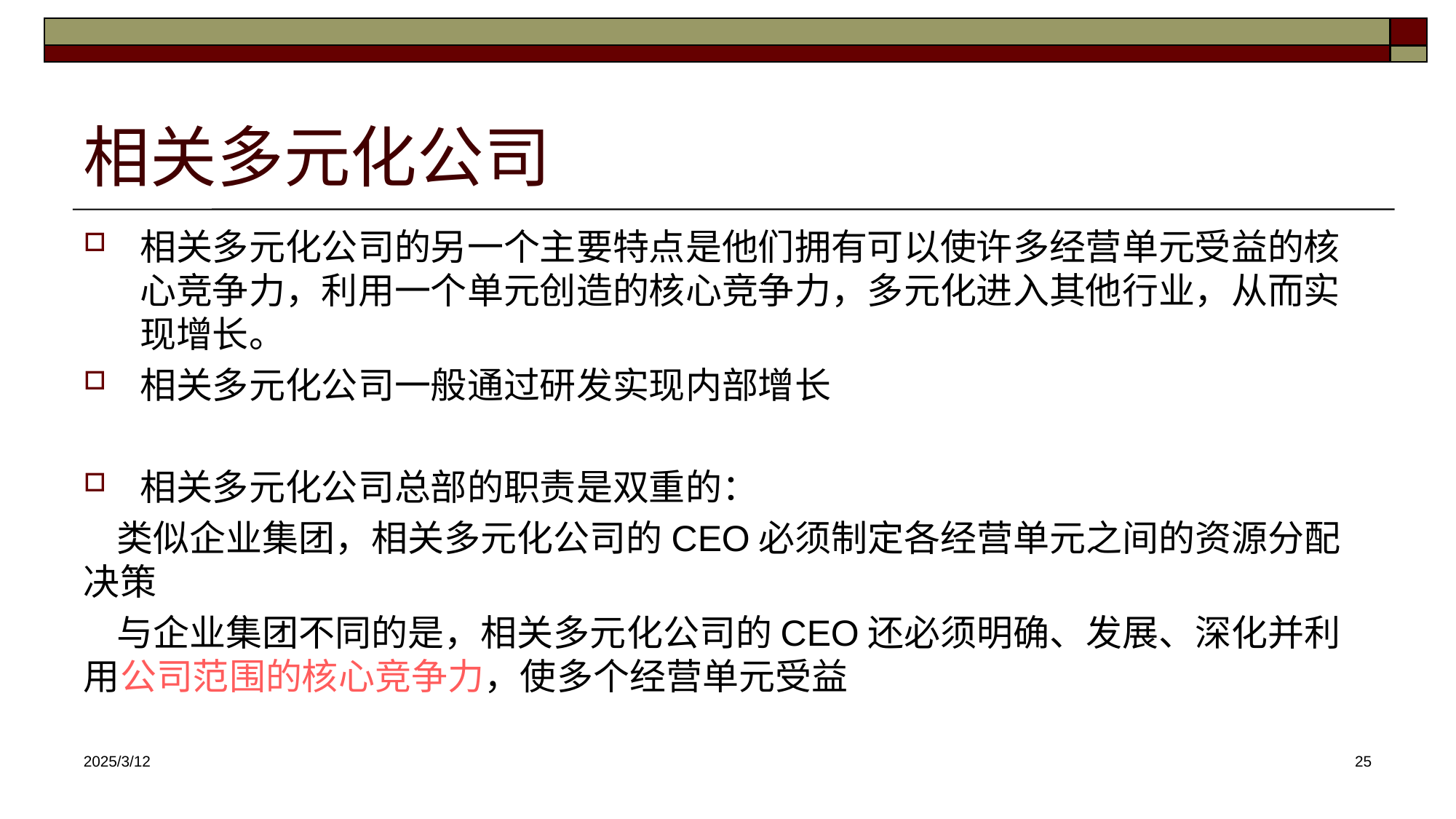

# 相关多元化公司
相关多元化公司的另一个主要特点是他们拥有可以使许多经营单元受益的核心竞争力，利用一个单元创造的核心竞争力，多元化进入其他行业，从而实现增长。
相关多元化公司一般通过研发实现内部增长

相关多元化公司总部的职责是双重的：
   类似企业集团，相关多元化公司的CEO必须制定各经营单元之间的资源分配决策
   与企业集团不同的是，相关多元化公司的CEO还必须明确、发展、深化并利用公司范围的核心竞争力，使多个经营单元受益

2025/3/12
25